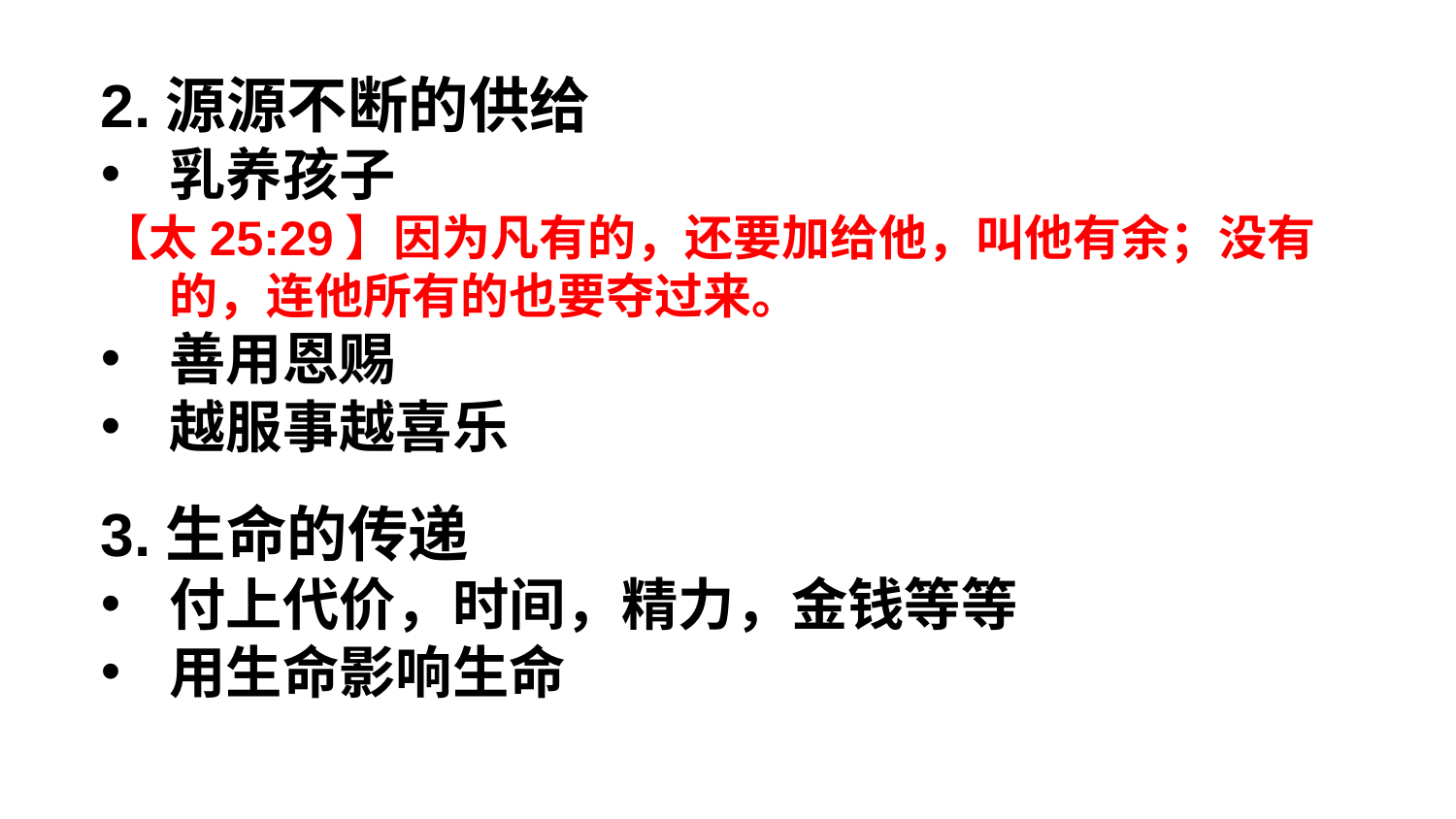

2.源源不断的供给
乳养孩子
【太25:29】因为凡有的，还要加给他，叫他有余；没有的，连他所有的也要夺过来。
善用恩赐
越服事越喜乐

3.生命的传递
付上代价，时间，精力，金钱等等
用生命影响生命